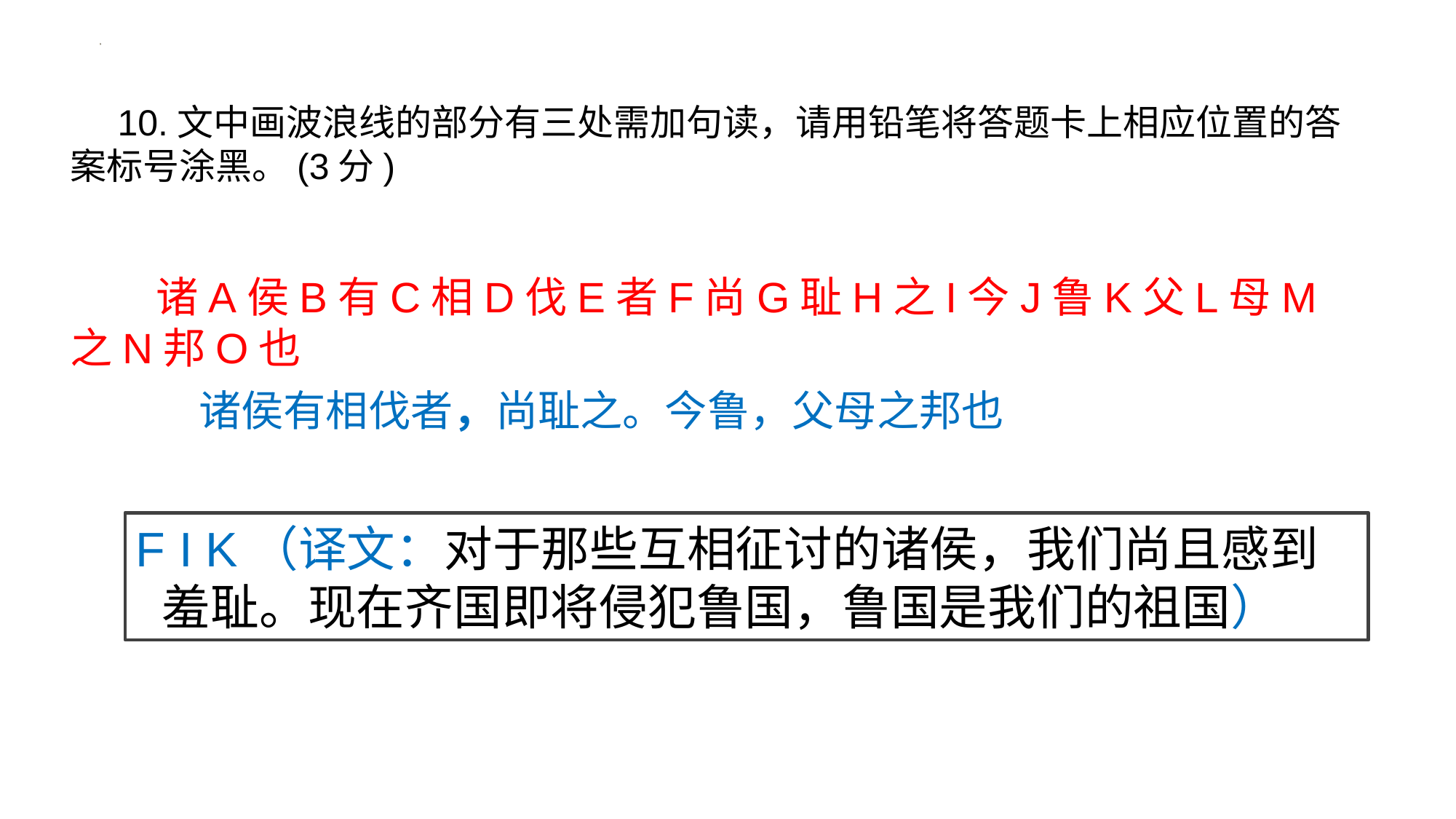

10.文中画波浪线的部分有三处需加句读，请用铅笔将答题卡上相应位置的答案标号涂黑。(3分)

   诸A侯B有C相D伐E者F尚G耻H之I今J鲁K父L母M之N邦O也
诸侯有相伐者，尚耻之。今鲁，父母之邦也
F I K（译文：对于那些互相征讨的诸侯，我们尚且感到羞耻。现在齐国即将侵犯鲁国，鲁国是我们的祖国）